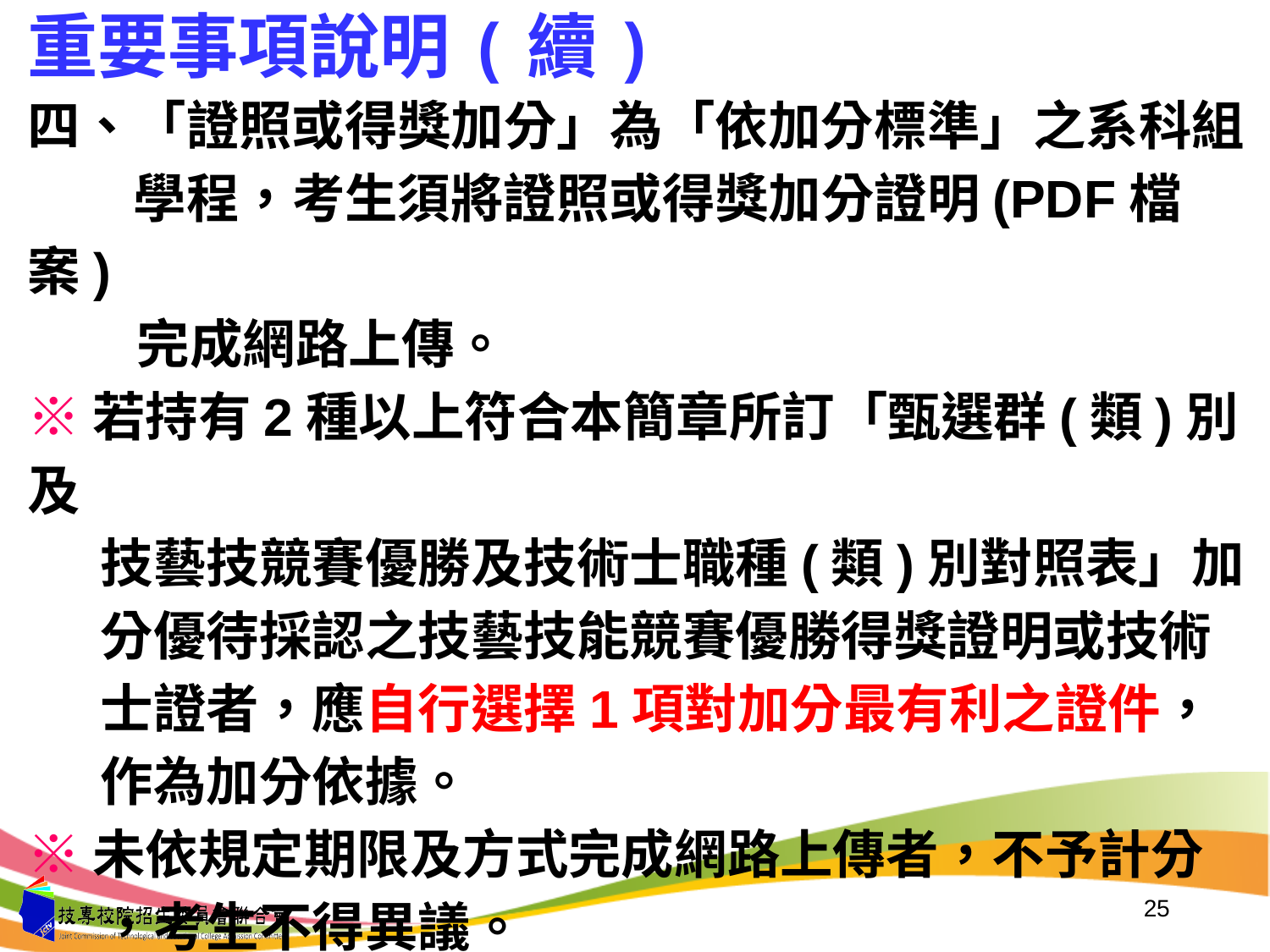

重要事項說明(續)
四、「證照或得獎加分」為「依加分標準」之系科組
　　學程，考生須將證照或得獎加分證明(PDF檔案)
        完成網路上傳。
※ 若持有2種以上符合本簡章所訂「甄選群(類)別及
     技藝技競賽優勝及技術士職種(類)別對照表」加
     分優待採認之技藝技能競賽優勝得獎證明或技術
     士證者，應自行選擇1項對加分最有利之證件，
     作為加分依據。
※ 未依規定期限及方式完成網路上傳者，不予計分
     ，考生不得異議。
※ 如無持有可採認證照或得獎加分證明者，可免上傳
25